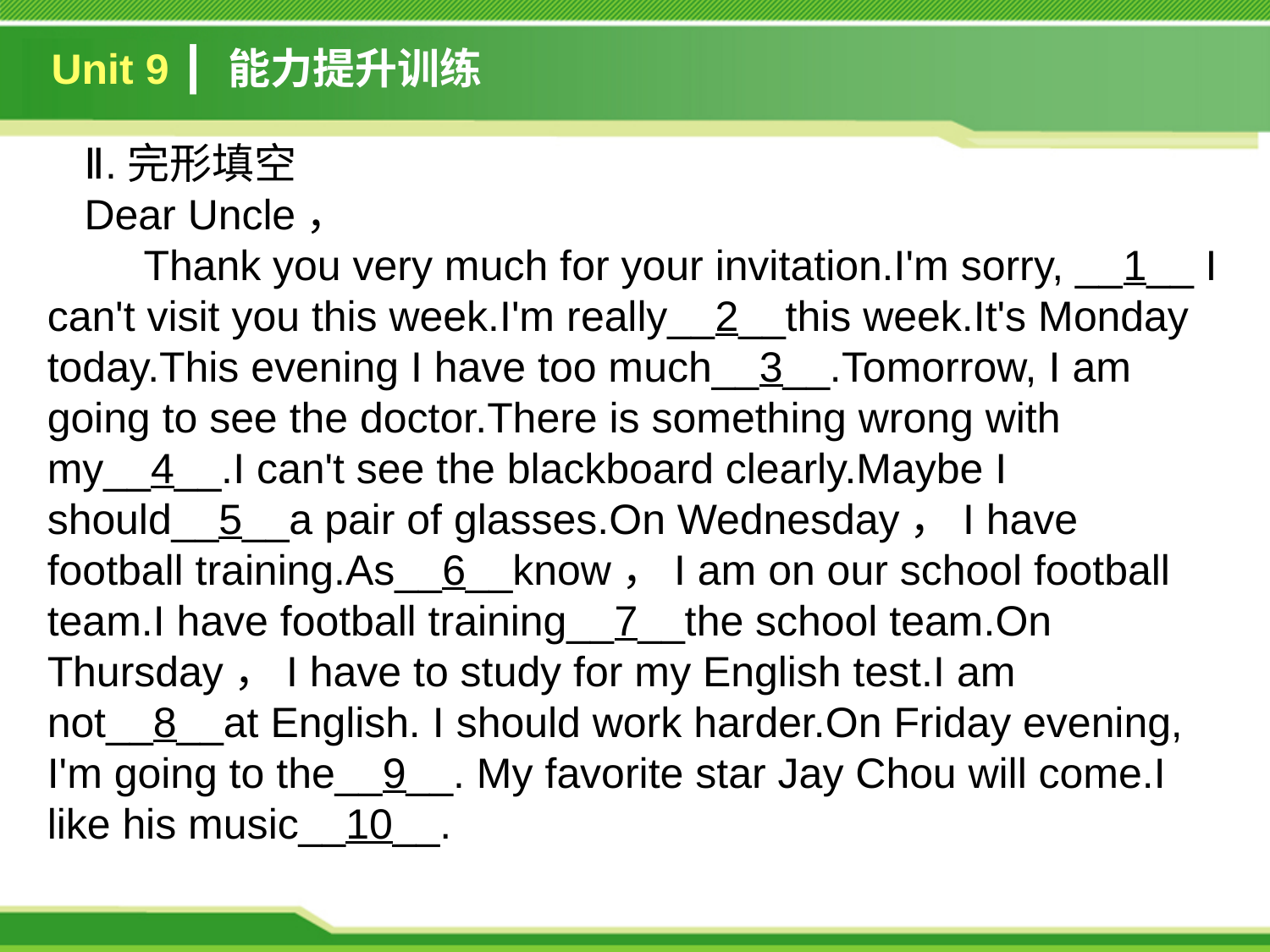

Unit 9 ┃ 能力提升训练
Ⅱ.完形填空
Dear Uncle，
     Thank you very much for your invitation.I'm sorry, __1__ I can't visit you this week.I'm really__2__this week.It's Monday today.This evening I have too much__3__.Tomorrow, I am going to see the doctor.There is something wrong with my__4__.I can't see the blackboard clearly.Maybe I should__5__a pair of glasses.On Wednesday，I have football training.As__6__know，I am on our school football team.I have football training__7__the school team.On Thursday，I have to study for my English test.I am not__8__at English. I should work harder.On Friday evening, I'm going to the__9__. My favorite star Jay Chou will come.I like his music__10__.